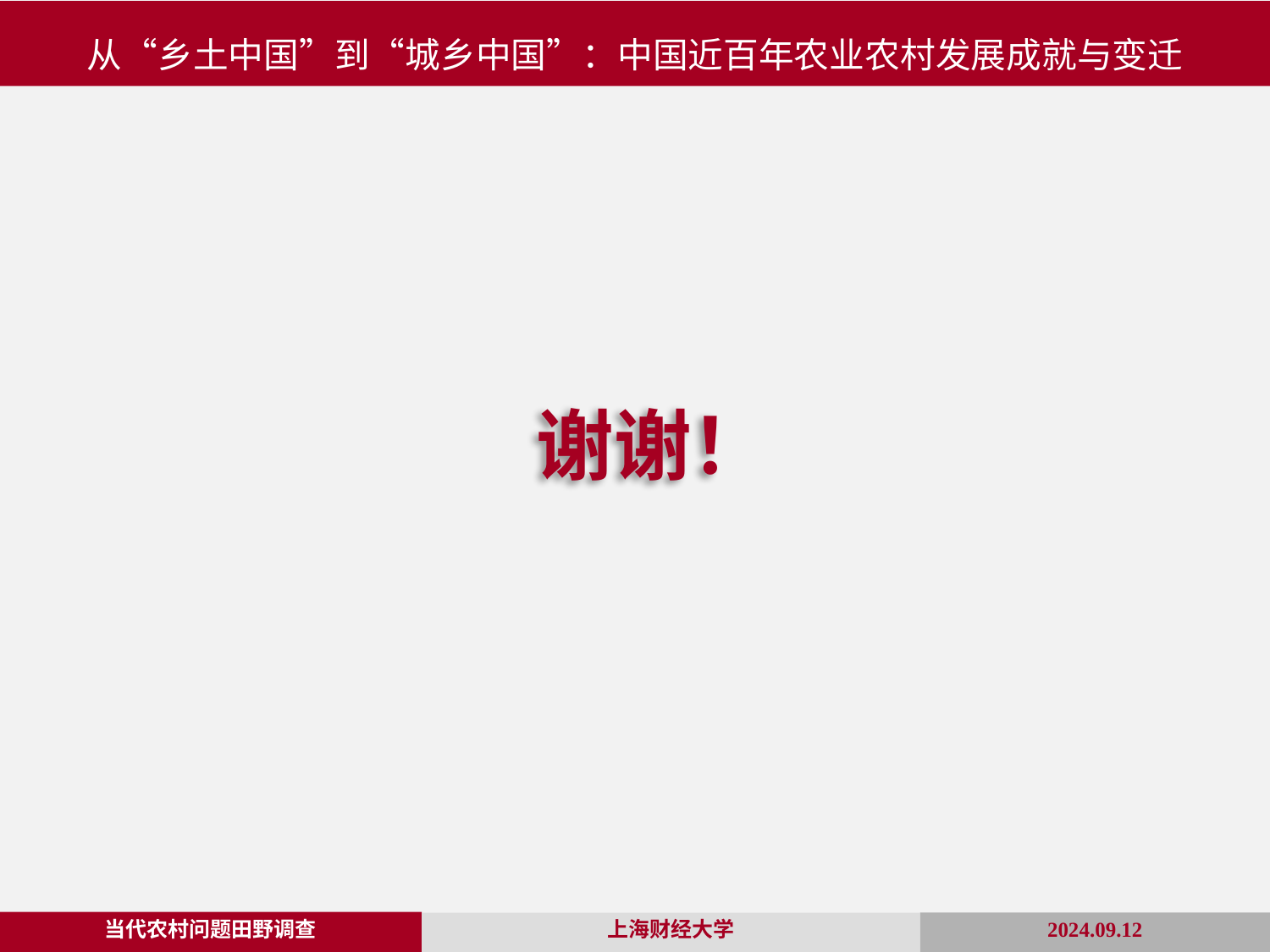

从“乡土中国”到“城乡中国”：中国近百年农业农村发展成就与变迁
谢谢！
当代农村问题田野调查
2024.09.12
上海财经大学